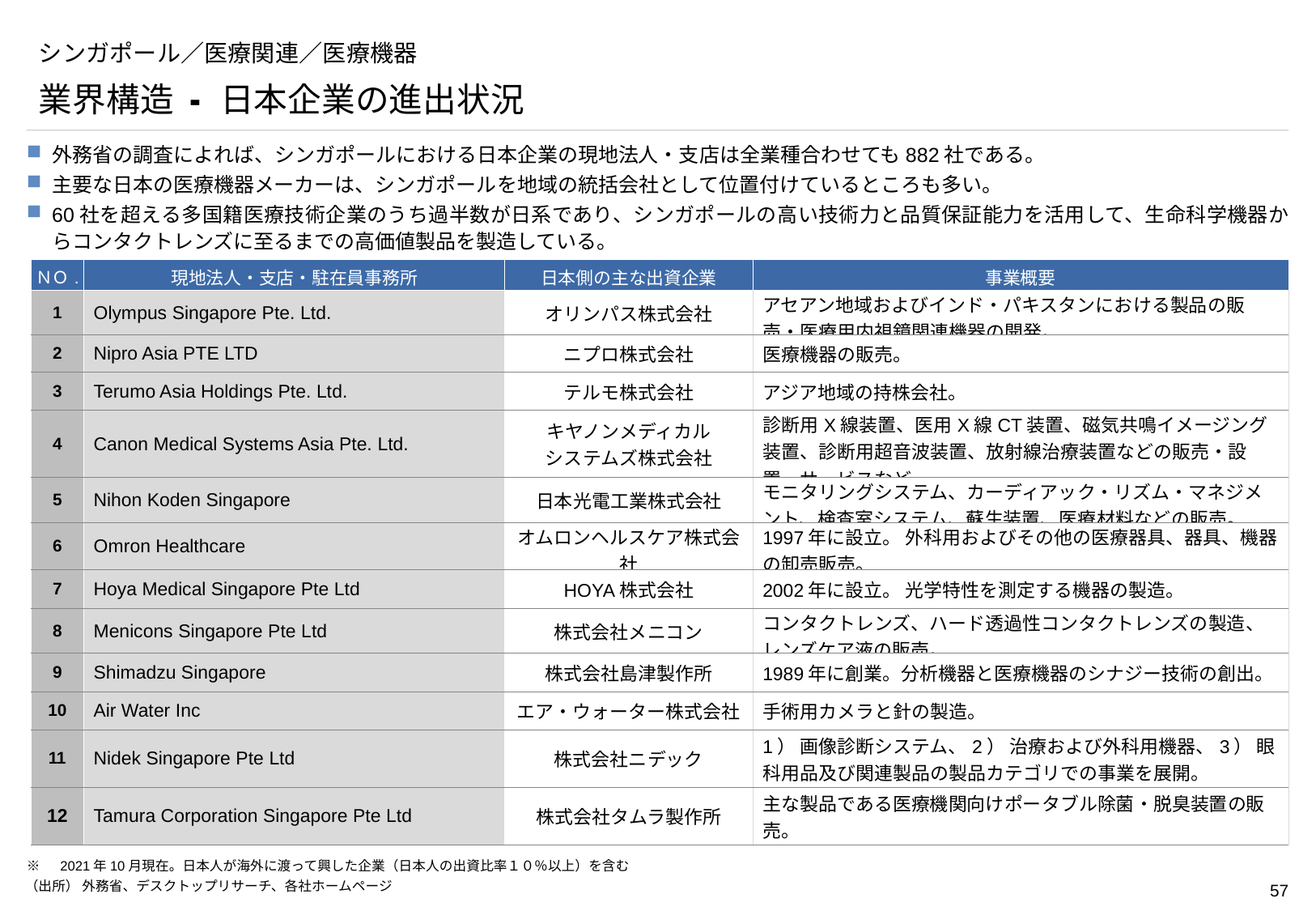

# シンガポール／医療関連／医療機器
業界構造 - 日本企業の進出状況
外務省の調査によれば、シンガポールにおける日本企業の現地法人・支店は全業種合わせても882社である。
主要な日本の医療機器メーカーは、シンガポールを地域の統括会社として位置付けているところも多い。
60社を超える多国籍医療技術企業のうち過半数が日系であり、シンガポールの高い技術力と品質保証能力を活用して、生命科学機器からコンタクトレンズに至るまでの高価値製品を製造している。
| ＮＯ. | 現地法人・支店・駐在員事務所 | 日本側の主な出資企業 | 事業概要 |
| --- | --- | --- | --- |
| 1 | Olympus Singapore Pte. Ltd. | オリンパス株式会社 | アセアン地域およびインド・パキスタンにおける製品の販売・医療用内視鏡関連機器の開発。 |
| 2 | Nipro Asia PTE LTD | ニプロ株式会社 | 医療機器の販売。 |
| 3 | Terumo Asia Holdings Pte. Ltd. | テルモ株式会社 | アジア地域の持株会社。 |
| 4 | Canon Medical Systems Asia Pte. Ltd. | キヤノンメディカル システムズ株式会社 | 診断用X線装置、医用X線CT装置、磁気共鳴イメージング装置、診断用超音波装置、放射線治療装置などの販売・設置・サービスなど。 |
| 5 | Nihon Koden Singapore | 日本光電工業株式会社 | モニタリングシステム、カーディアック・リズム・マネジメント、検査室システム、蘇生装置、医療材料などの販売。 |
| 6 | Omron Healthcare | オムロンヘルスケア株式会社 | 1997年に設立。 外科用およびその他の医療器具、器具、機器の卸売販売。 |
| 7 | Hoya Medical Singapore Pte Ltd | HOYA株式会社 | 2002年に設立。 光学特性を測定する機器の製造。 |
| 8 | Menicons Singapore Pte Ltd | 株式会社メニコン | コンタクトレンズ、ハード透過性コンタクトレンズの製造、レンズケア液の販売。 |
| 9 | Shimadzu Singapore | 株式会社島津製作所 | 1989年に創業。分析機器と医療機器のシナジー技術の創出。 |
| 10 | Air Water Inc | エア・ウォーター株式会社 | 手術用カメラと針の製造。 |
| 11 | Nidek Singapore Pte Ltd | 株式会社ニデック | 1） 画像診断システム、2） 治療および外科用機器、3） 眼科用品及び関連製品の製品カテゴリでの事業を展開。 |
| 12 | Tamura Corporation Singapore Pte Ltd | 株式会社タムラ製作所 | 主な製品である医療機関向けポータブル除菌・脱臭装置の販売。 |
※　2021年10月現在。日本人が海外に渡って興した企業（日本人の出資比率１０％以上）を含む
（出所） 外務省、デスクトップリサーチ、各社ホームページ